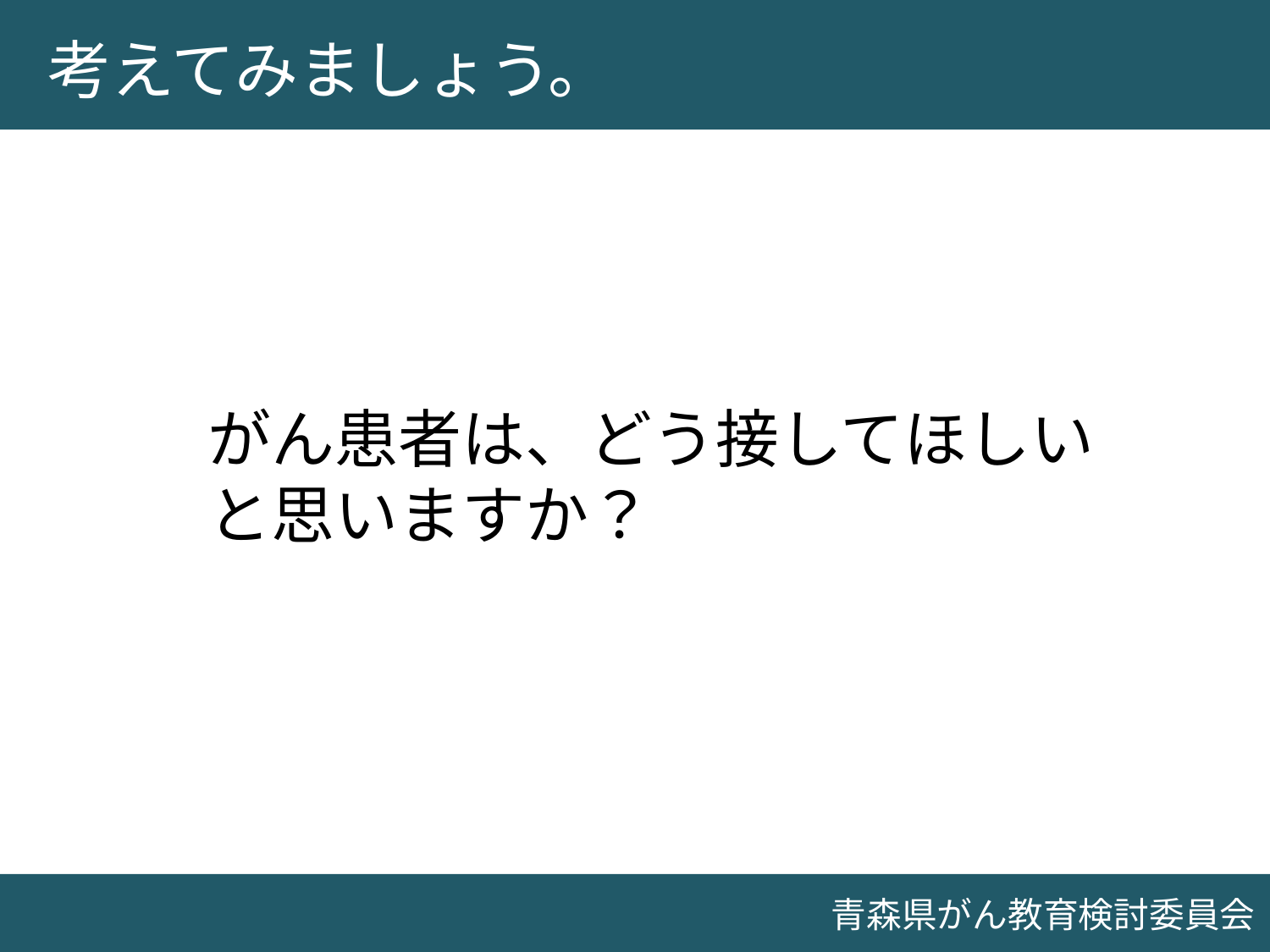

考えてみましょう。
がん患者は、どう接してほしいと思いますか？

青森県がん教育検討委員会